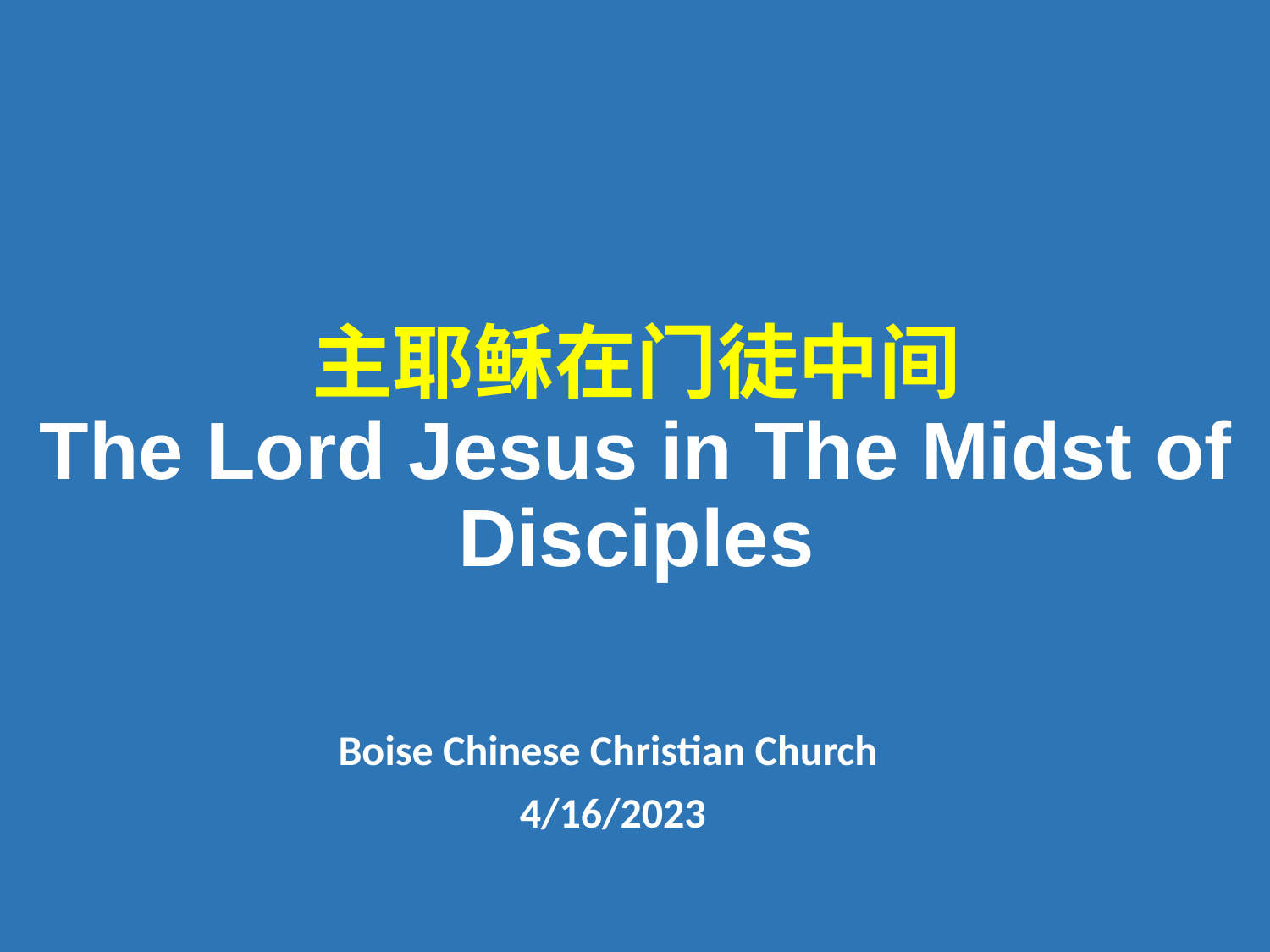

# 主耶稣在门徒中间 The Lord Jesus in The Midst of Disciples
Boise Chinese Christian Church
4/16/2023